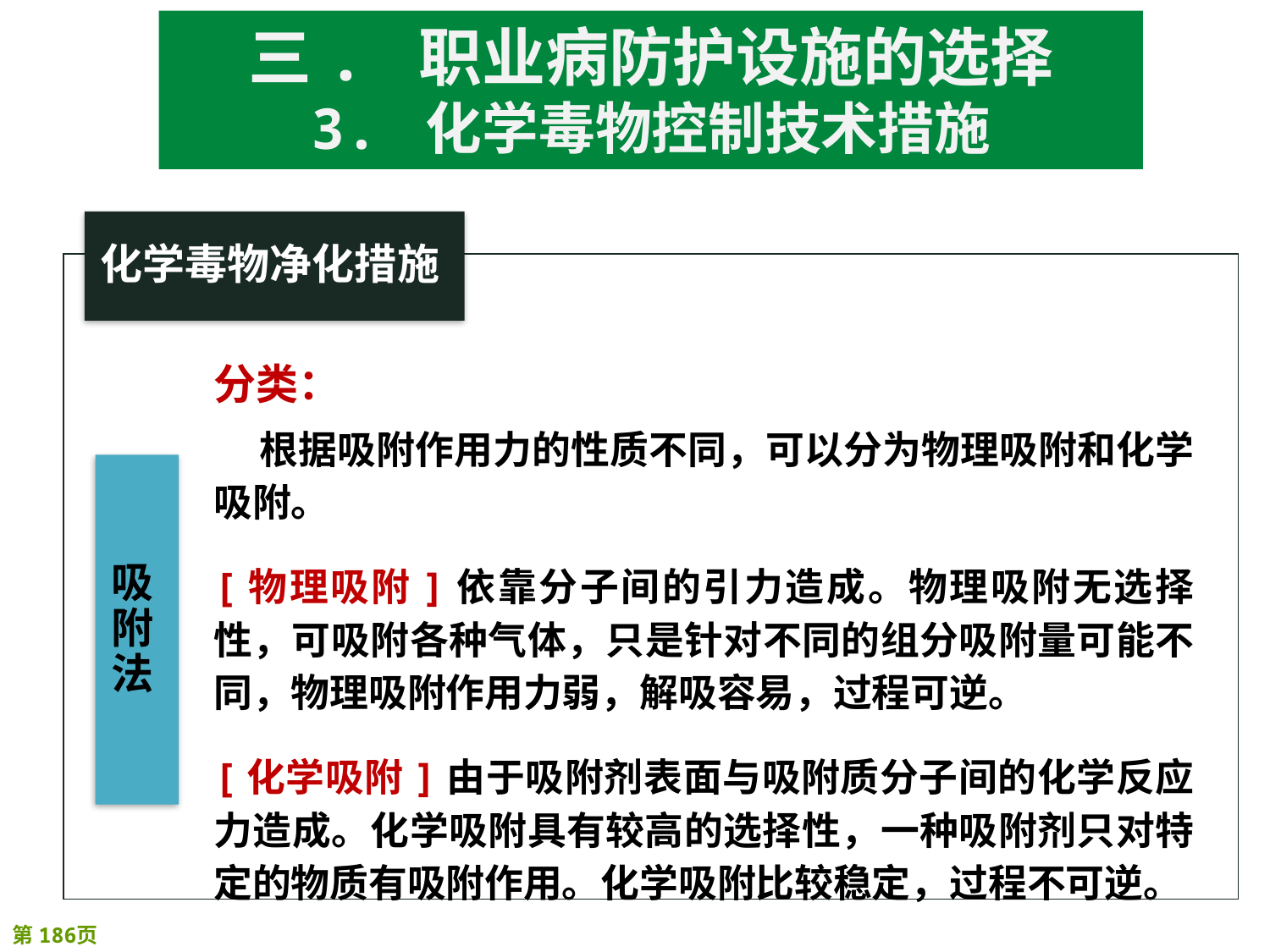

三. 职业病防护设施的选择
3. 化学毒物控制技术措施
化学毒物净化措施

分类：
    根据吸附作用力的性质不同，可以分为物理吸附和化学吸附。
[物理吸附]依靠分子间的引力造成。物理吸附无选择性，可吸附各种气体，只是针对不同的组分吸附量可能不同，物理吸附作用力弱，解吸容易，过程可逆。
[化学吸附]由于吸附剂表面与吸附质分子间的化学反应力造成。化学吸附具有较高的选择性，一种吸附剂只对特定的物质有吸附作用。化学吸附比较稳定，过程不可逆。

吸附法